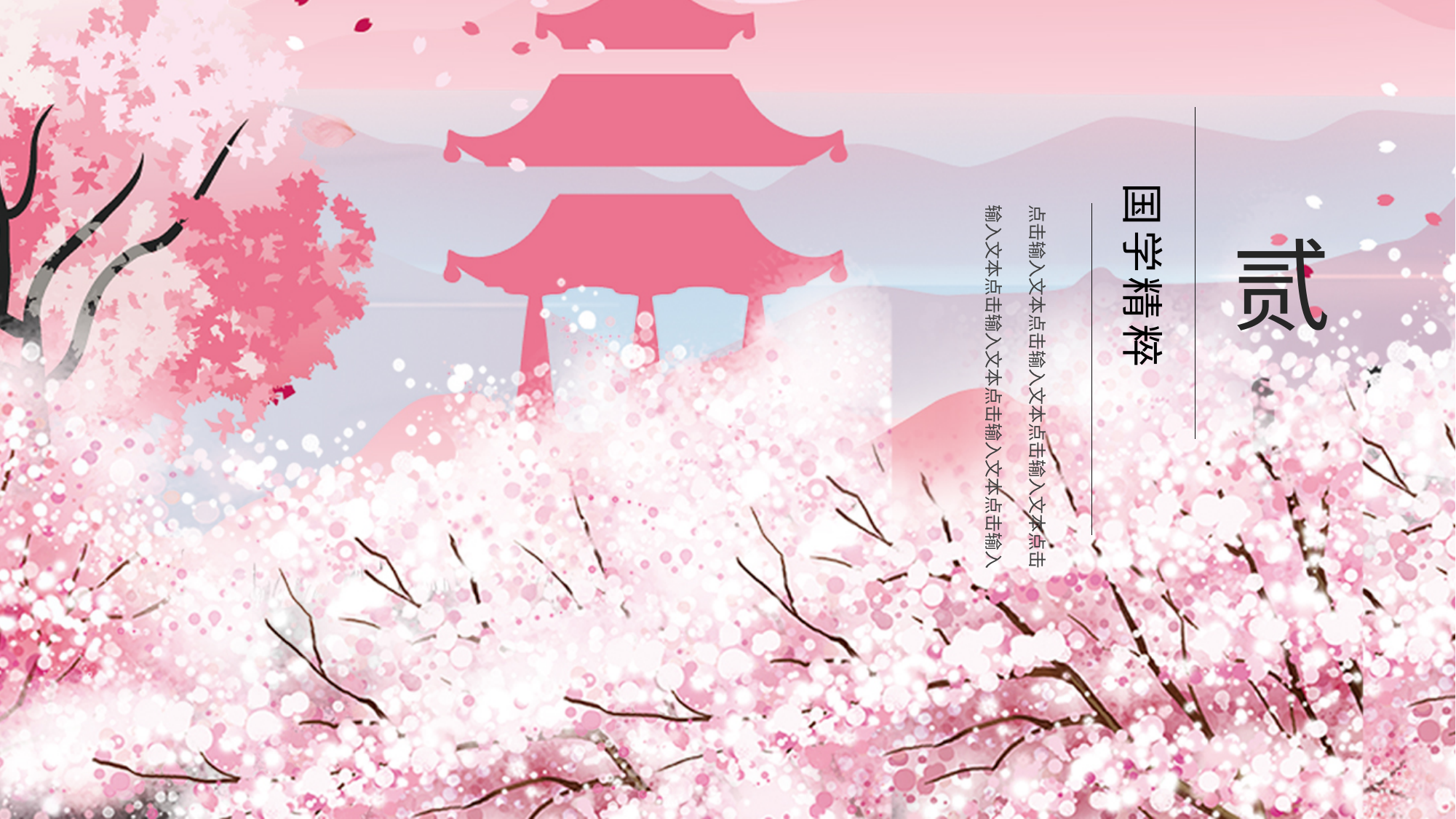

国学精粹
点击输入文本点击输入文本点击输入文本点击输入文本点击输入文本点击输入文本点击输入
贰